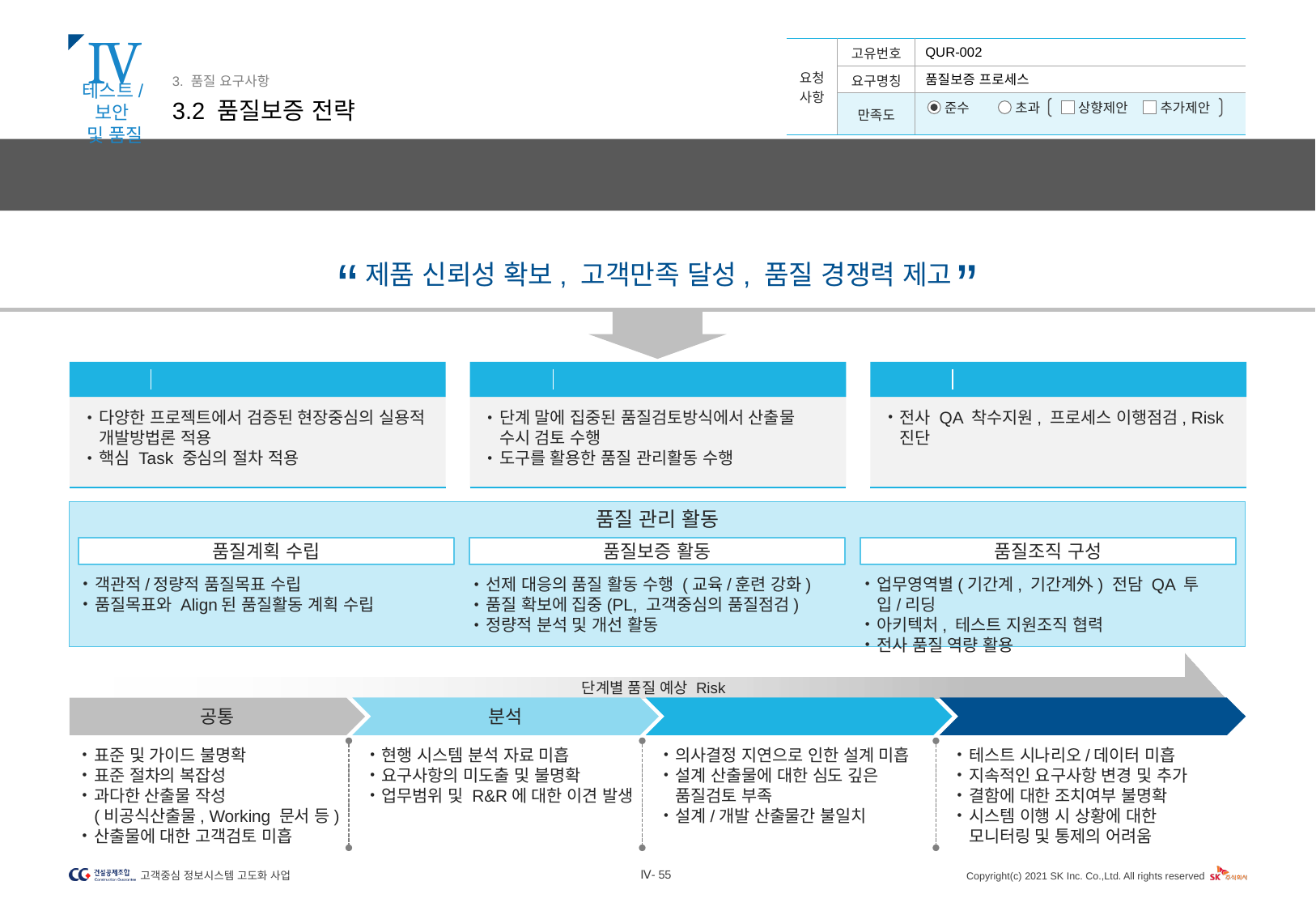

Ⅳ

테스트/보안
및 품질
3. 품질 요구사항
3.2 품질보증 전략
QUR-002
품질보증 프로세스

프로젝트 단계별 발생하는 품질 예상 Risk를 도출하고, 고객사와의 긴밀한 협조체제와 제안사의 체계적인 품질관리 활동을 수행합니다. 또한, 제안사의 전사 품질조직 역량을 적극 활용하여 프로젝트의 성공적 실현을 보증합니다.
“
”
제품 신뢰성 확보, 고객만족 달성, 품질 경쟁력 제고

최적화된 개발방법론 적용
전략 01

품질보증 활동 강화
전략 02

전사 품질지원 체계 활용
전략 03

다양한 프로젝트에서 검증된 현장중심의 실용적 개발방법론 적용
핵심 Task 중심의 절차 적용
단계 말에 집중된 품질검토방식에서 산출물 수시 검토 수행
도구를 활용한 품질 관리활동 수행
전사 QA 착수지원, 프로세스 이행점검, Risk진단

품질 관리 활동
품질계획 수립
객관적/정량적 품질목표 수립
품질목표와 Align된 품질활동 계획 수립
품질보증 활동
선제 대응의 품질 활동 수행 (교육/훈련 강화)
품질 확보에 집중(PL, 고객중심의 품질점검)
정량적 분석 및 개선 활동
품질조직 구성
업무영역별(기간계, 기간계外) 전담 QA 투입/리딩
아키텍처, 테스트 지원조직 협력
전사 품질 역량 활용
단계별 품질 예상 Risk
공통

분석

설계/개발

테스트/이행

표준 및 가이드 불명확
표준 절차의 복잡성
과다한 산출물 작성
(비공식산출물, Working 문서 등)
산출물에 대한 고객검토 미흡
현행 시스템 분석 자료 미흡
요구사항의 미도출 및 불명확
업무범위 및 R&R에 대한 이견 발생
의사결정 지연으로 인한 설계 미흡
설계 산출물에 대한 심도 깊은 품질검토 부족
설계/개발 산출물간 불일치
테스트 시나리오/데이터 미흡
지속적인 요구사항 변경 및 추가
결함에 대한 조치여부 불명확
시스템 이행 시 상황에 대한 모니터링 및 통제의 어려움